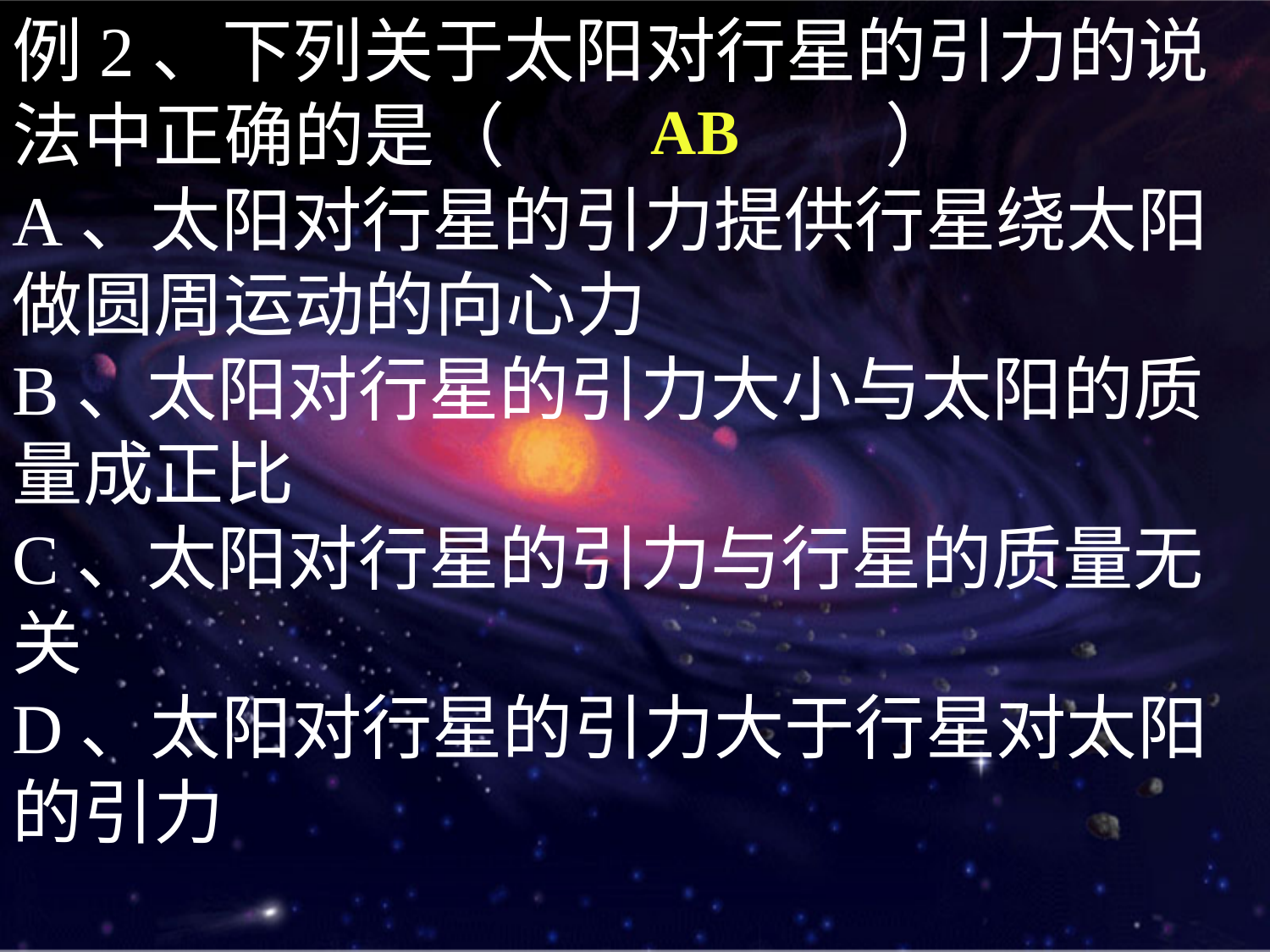

例2、下列关于太阳对行星的引力的说法中正确的是（                        ）
A、太阳对行星的引力提供行星绕太阳做圆周运动的向心力
B、太阳对行星的引力大小与太阳的质量成正比
C、太阳对行星的引力与行星的质量无关
D、太阳对行星的引力大于行星对太阳的引力
 AB